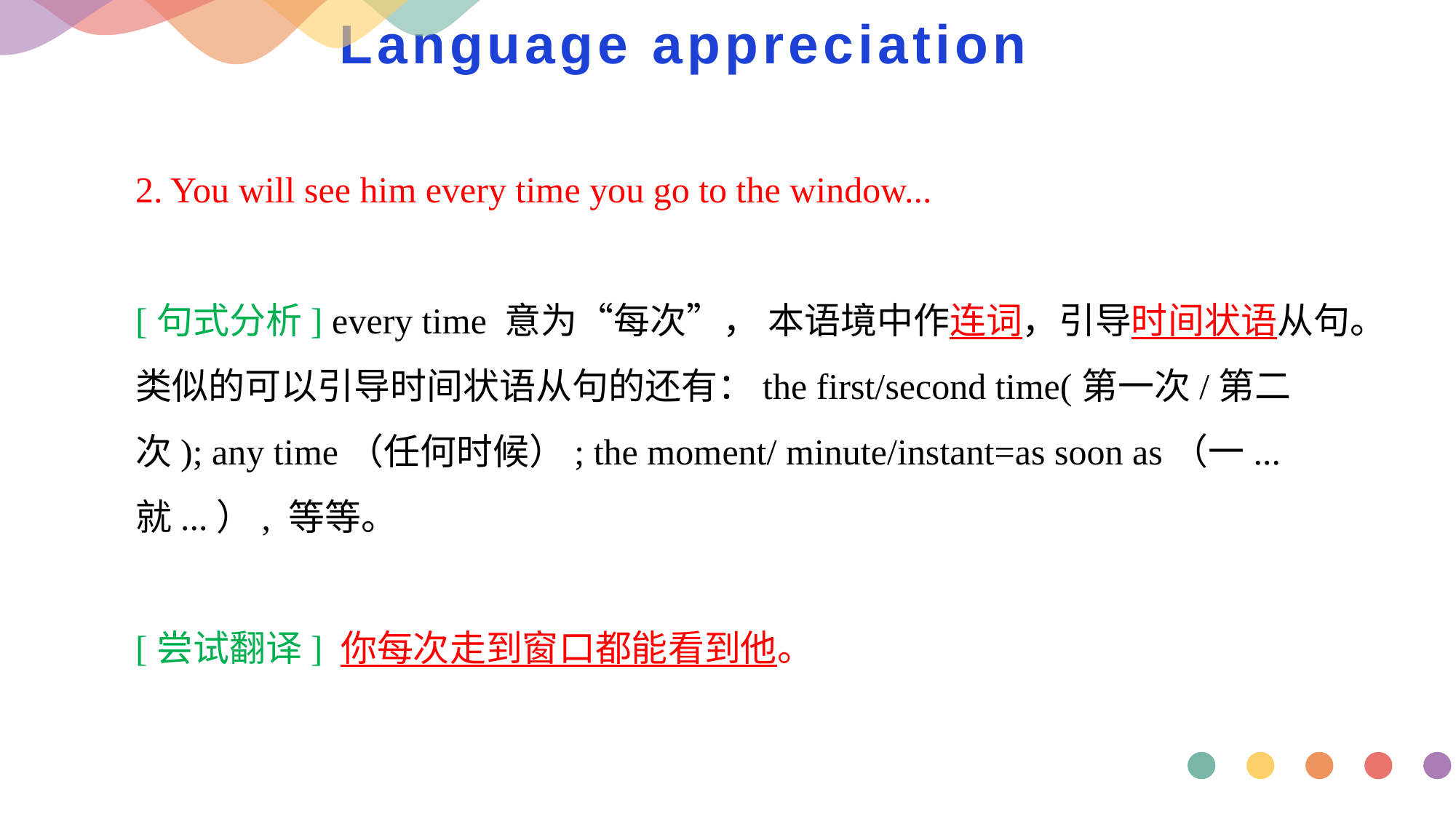

# Language appreciation

2. You will see him every time you go to the window...
[句式分析] every time 意为“每次”， 本语境中作连词，引导时间状语从句。类似的可以引导时间状语从句的还有：the first/second time(第一次/第二次); any time（任何时候）; the moment/ minute/instant=as soon as（一...就...）, 等等。
[尝试翻译] 你每次走到窗口都能看到他。